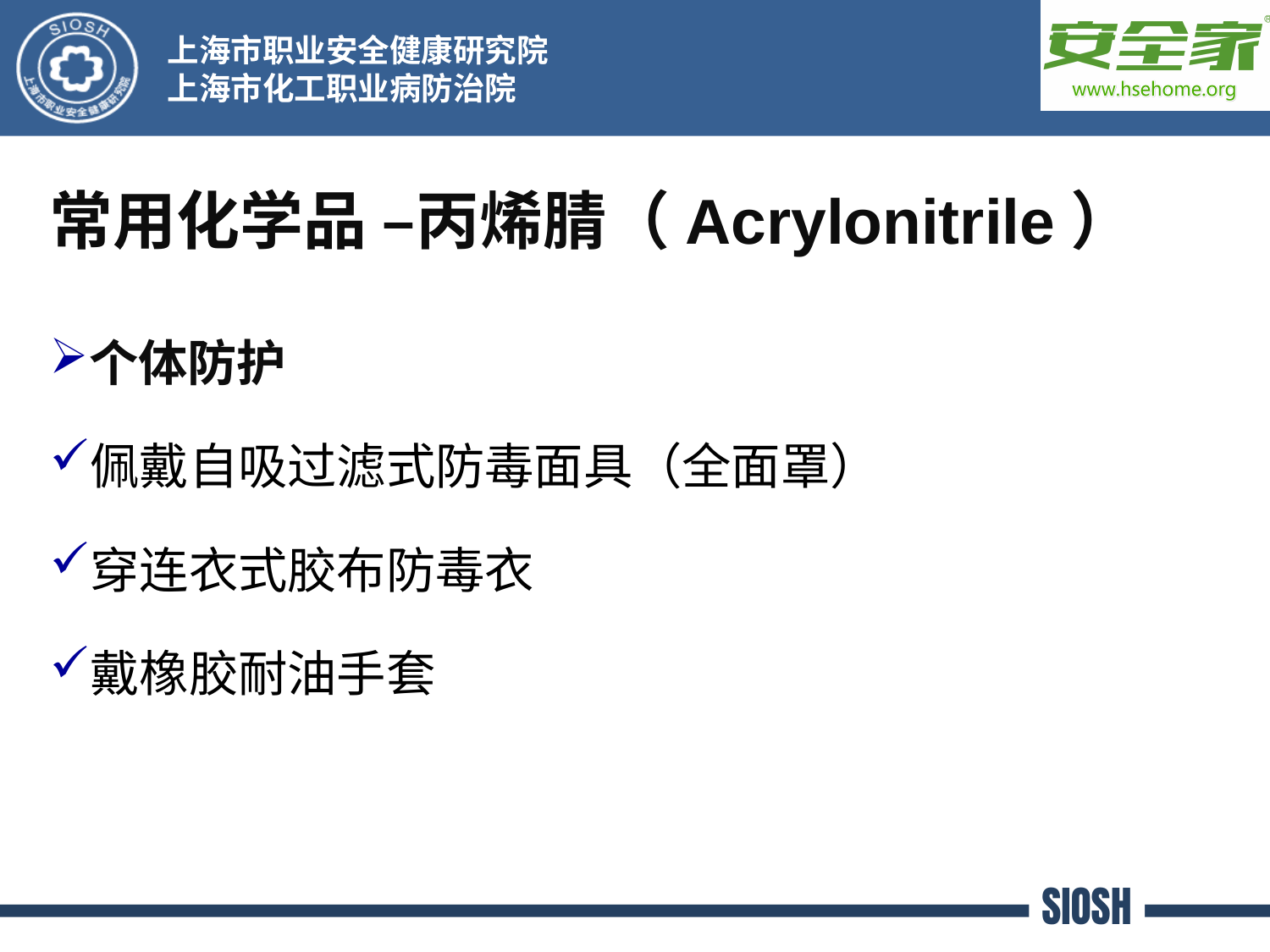

常用化学品 –丙烯腈（Acrylonitrile）

个体防护
佩戴自吸过滤式防毒面具（全面罩）
穿连衣式胶布防毒衣
戴橡胶耐油手套